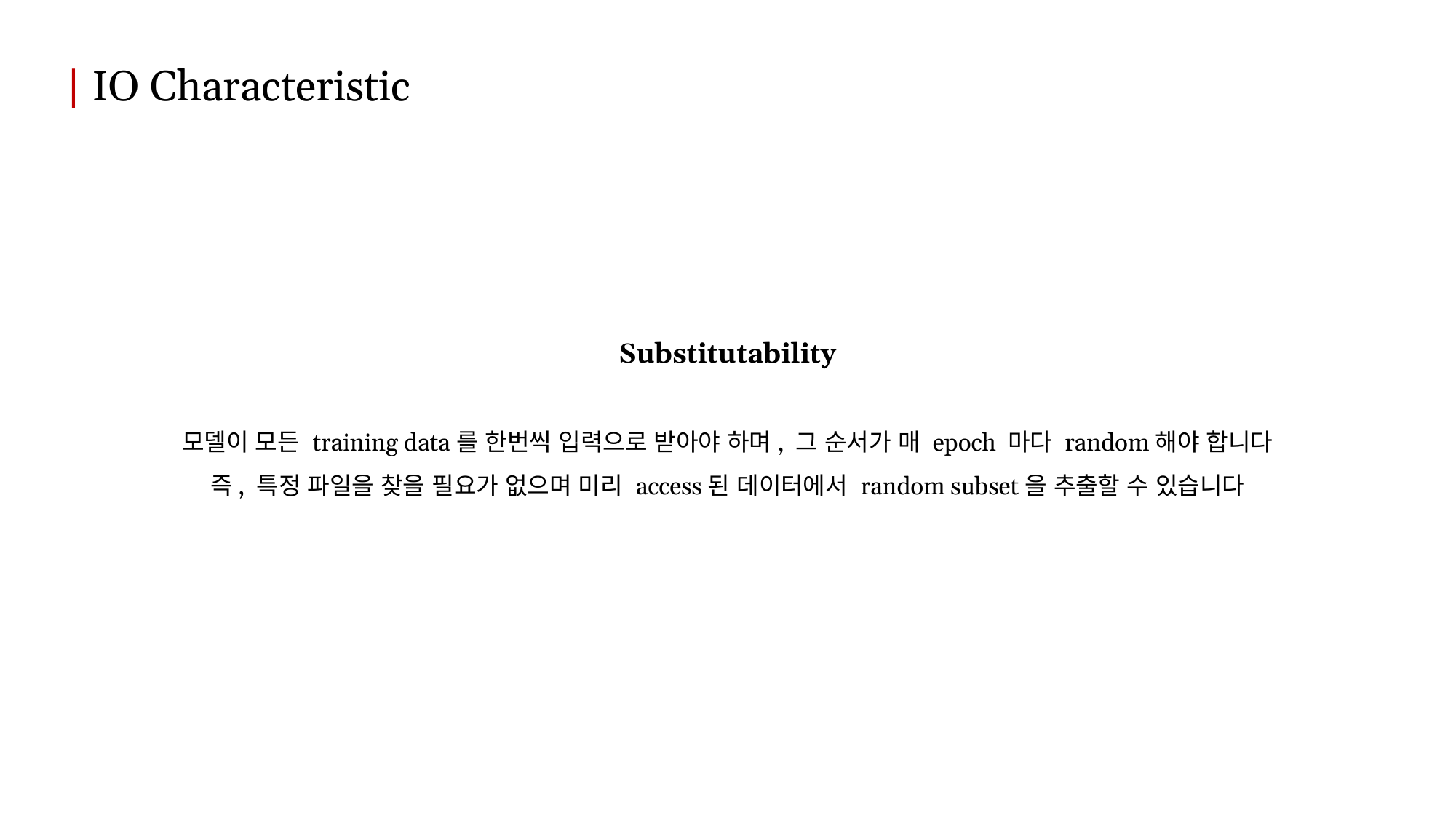

| IO Characteristic
Substitutability

모델이 모든 training data를 한번씩 입력으로 받아야 하며, 그 순서가 매 epoch 마다 random해야 합니다
즉, 특정 파일을 찾을 필요가 없으며 미리 access된 데이터에서 random subset을 추출할 수 있습니다